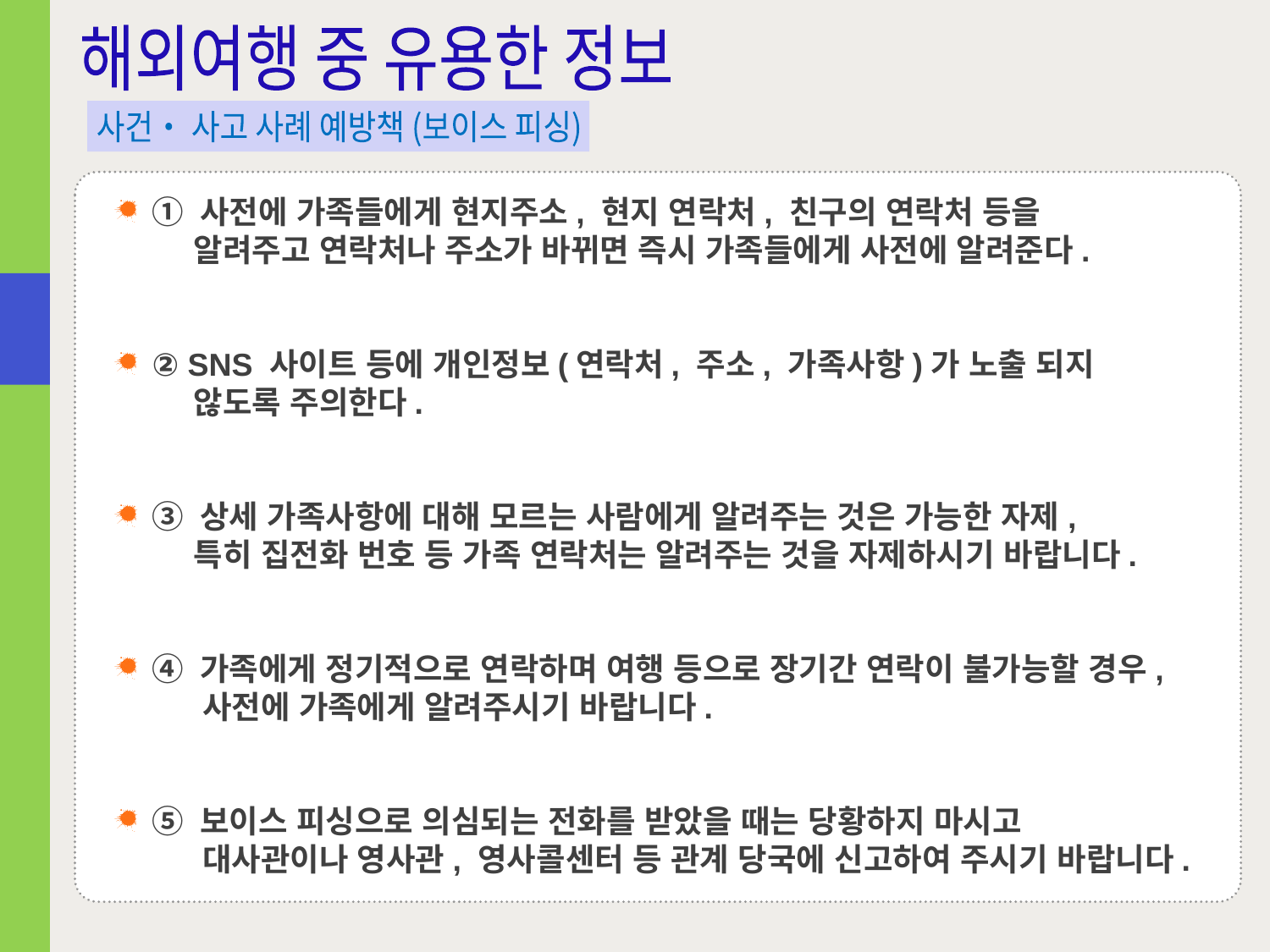

해외여행 중 유용한 정보

사건• 사고 사례 예방책 (보이스 피싱)

① 사전에 가족들에게 현지주소, 현지 연락처, 친구의 연락처 등을
        알려주고 연락처나 주소가 바뀌면 즉시 가족들에게 사전에 알려준다.

② SNS 사이트 등에 개인정보(연락처, 주소, 가족사항)가 노출 되지
        않도록 주의한다.

③ 상세 가족사항에 대해 모르는 사람에게 알려주는 것은 가능한 자제,
        특히 집전화 번호 등 가족 연락처는 알려주는 것을 자제하시기 바랍니다.

④ 가족에게 정기적으로 연락하며 여행 등으로 장기간 연락이 불가능할 경우,
         사전에 가족에게 알려주시기 바랍니다.

⑤ 보이스 피싱으로 의심되는 전화를 받았을 때는 당황하지 마시고
         대사관이나 영사관, 영사콜센터 등 관계 당국에 신고하여 주시기 바랍니다.